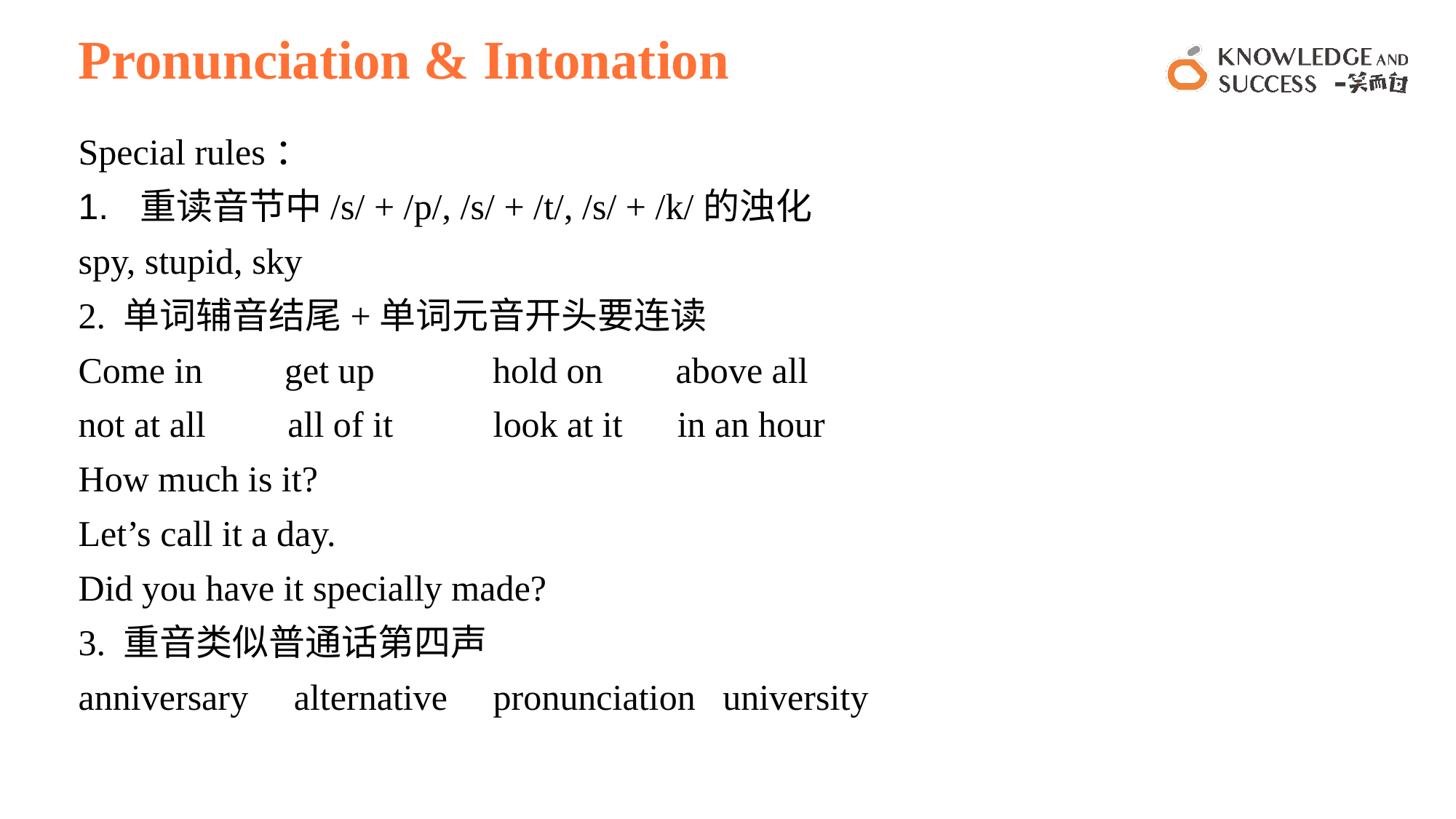

# Pronunciation & Intonation
Special rules：
重读音节中/s/ + /p/, /s/ + /t/, /s/ + /k/的浊化
spy, stupid, sky
2. 单词辅音结尾+单词元音开头要连读
Come in         get up             hold on        above all
not at all         all of it           look at it      in an hour
How much is it?
Let’s call it a day.
Did you have it specially made?
3. 重音类似普通话第四声
anniversary     alternative     pronunciation   university